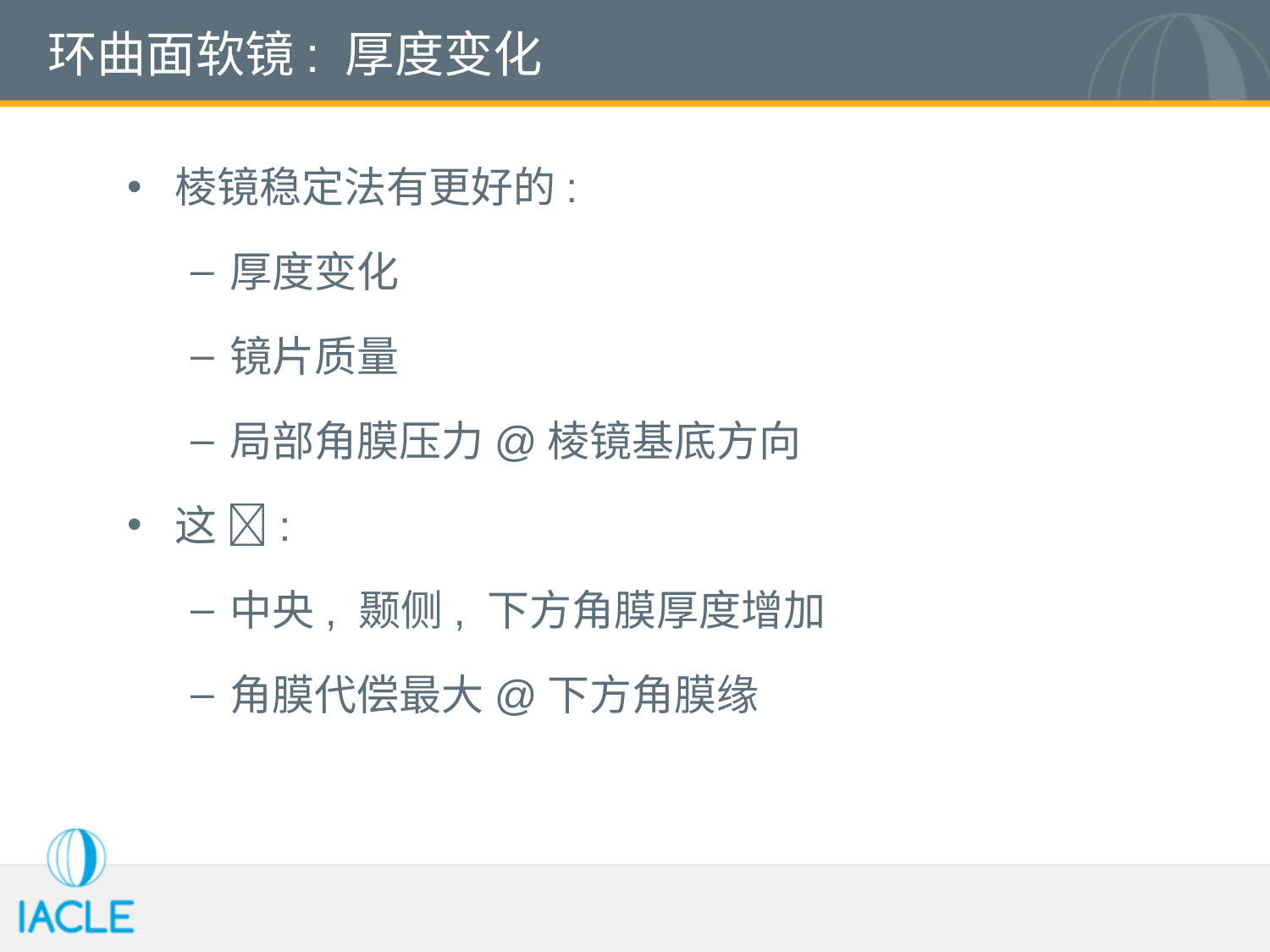

# 环曲面软镜: 厚度变化
棱镜稳定法有更好的:
厚度变化
镜片质量
局部角膜压力@棱镜基底方向
这 →:
中央, 颞侧, 下方角膜厚度增加
角膜代偿最大@下方角膜缘